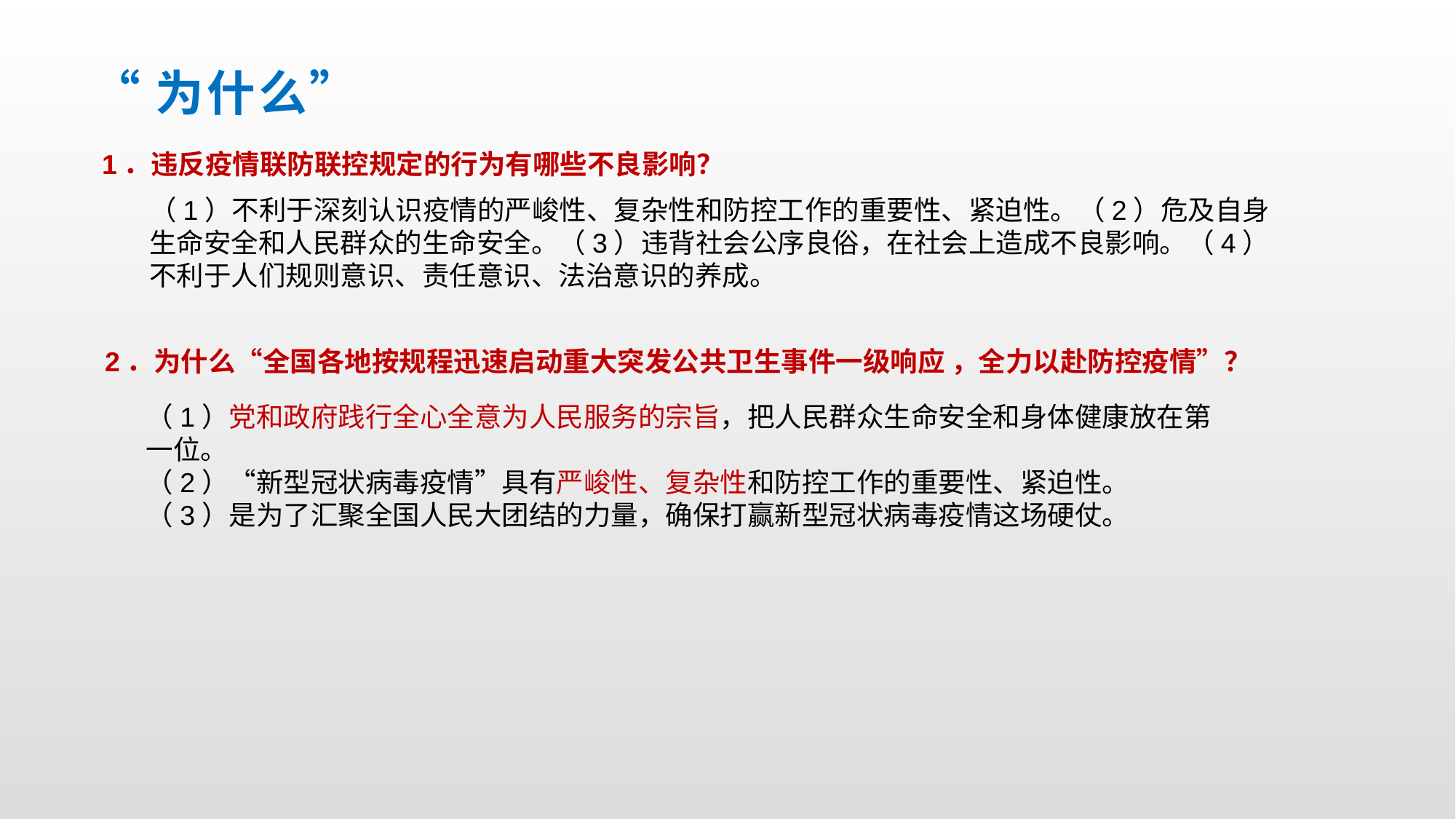

# “为什么”
1．违反疫情联防联控规定的行为有哪些不良影响？
（1）不利于深刻认识疫情的严峻性、复杂性和防控工作的重要性、紧迫性。（2）危及自身生命安全和人民群众的生命安全。（3）违背社会公序良俗，在社会上造成不良影响。（4）不利于人们规则意识、责任意识、法治意识的养成。
2．为什么“全国各地按规程迅速启动重大突发公共卫生事件一级响应 ，全力以赴防控疫情”？
（1）党和政府践行全心全意为人民服务的宗旨，把人民群众生命安全和身体健康放在第一位。
（2）“新型冠状病毒疫情”具有严峻性、复杂性和防控工作的重要性、紧迫性。
（3）是为了汇聚全国人民大团结的力量，确保打赢新型冠状病毒疫情这场硬仗。